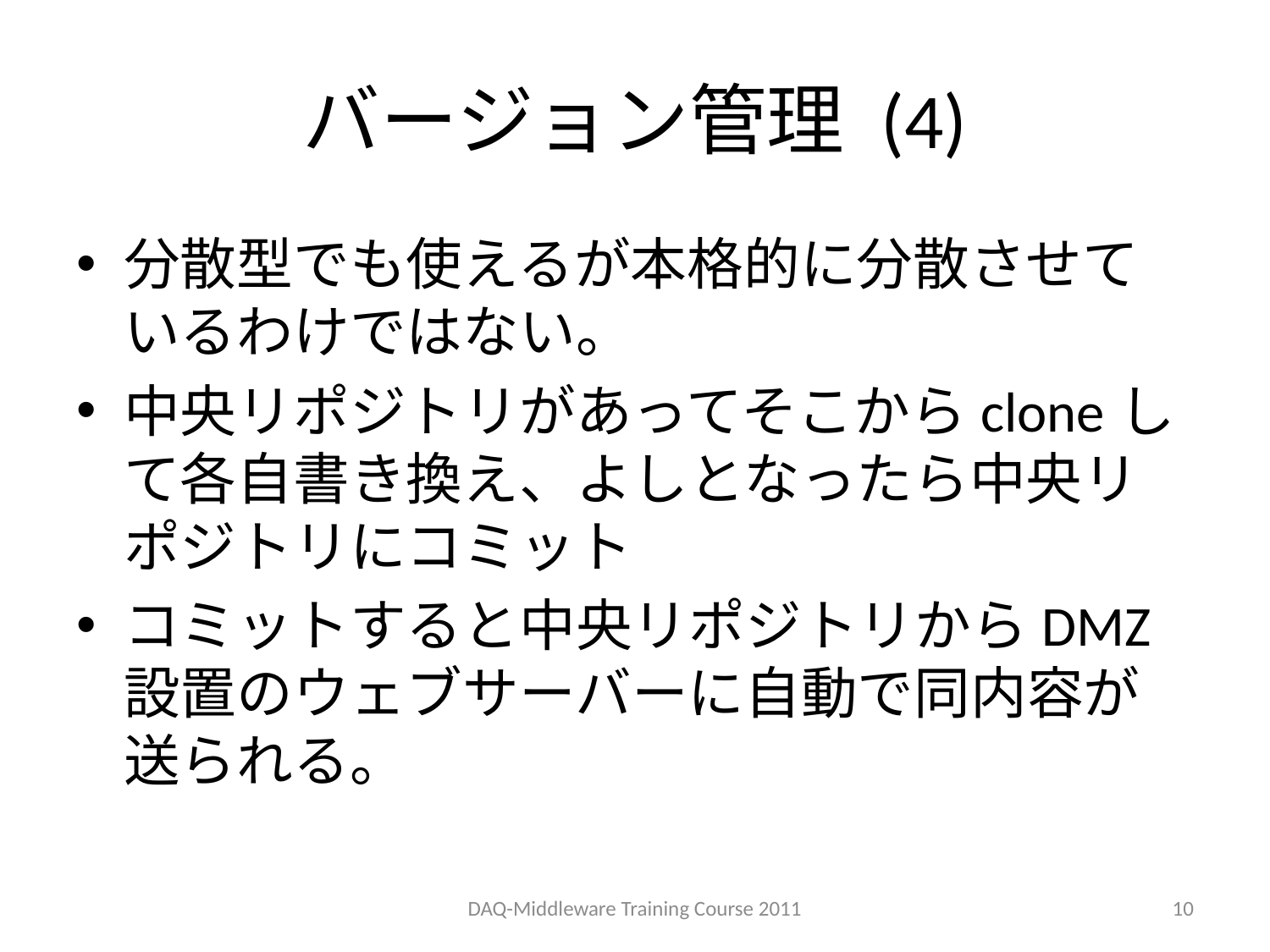

# バージョン管理 (4)
分散型でも使えるが本格的に分散させているわけではない。
中央リポジトリがあってそこからcloneして各自書き換え、よしとなったら中央リポジトリにコミット
コミットすると中央リポジトリからDMZ設置のウェブサーバーに自動で同内容が送られる。
DAQ-Middleware Training Course 2011
10